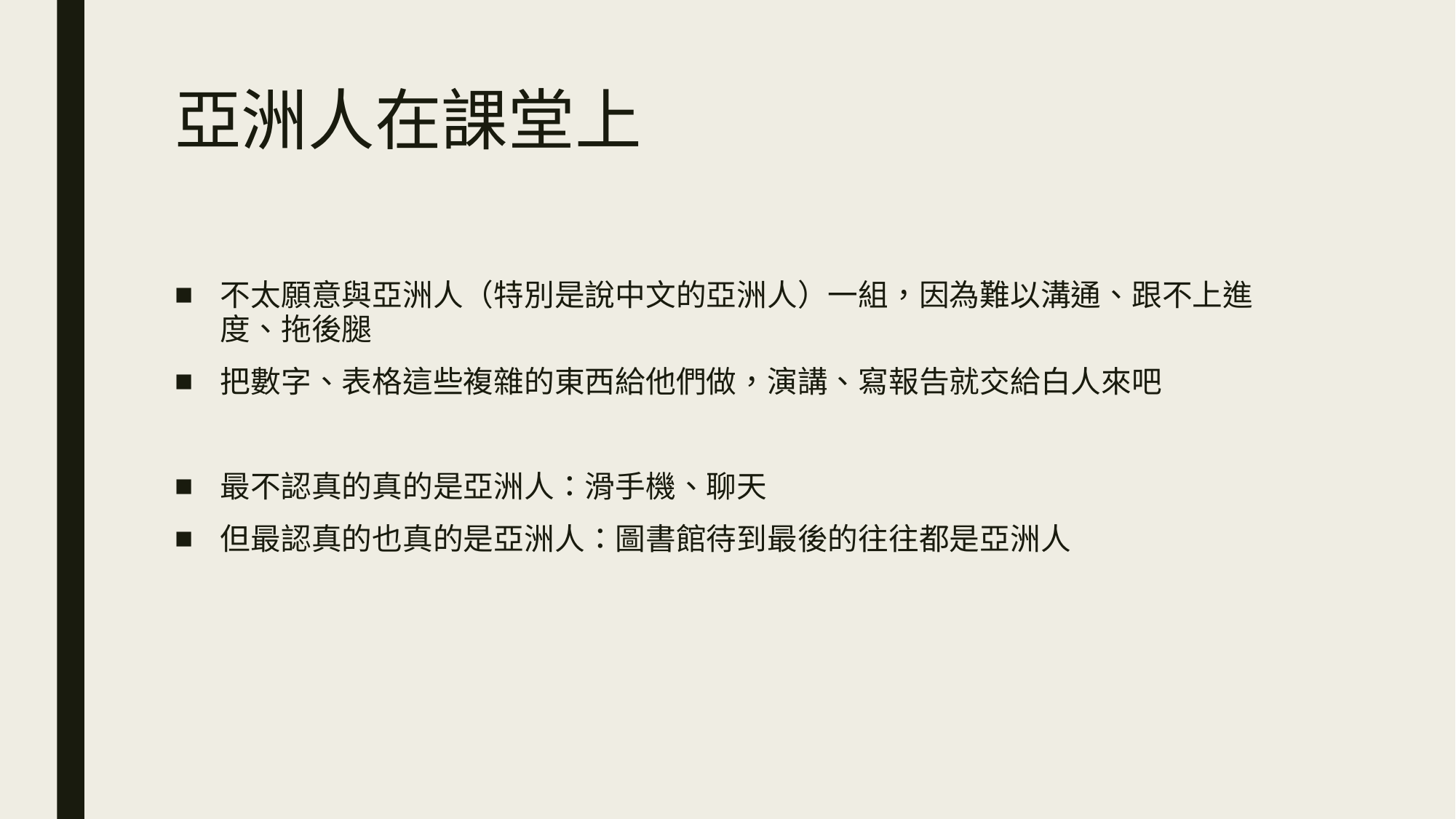

# 亞洲人在課堂上
不太願意與亞洲人（特別是說中文的亞洲人）一組，因為難以溝通、跟不上進度、拖後腿
把數字、表格這些複雜的東西給他們做，演講、寫報告就交給白人來吧

最不認真的真的是亞洲人：滑手機、聊天
但最認真的也真的是亞洲人：圖書館待到最後的往往都是亞洲人